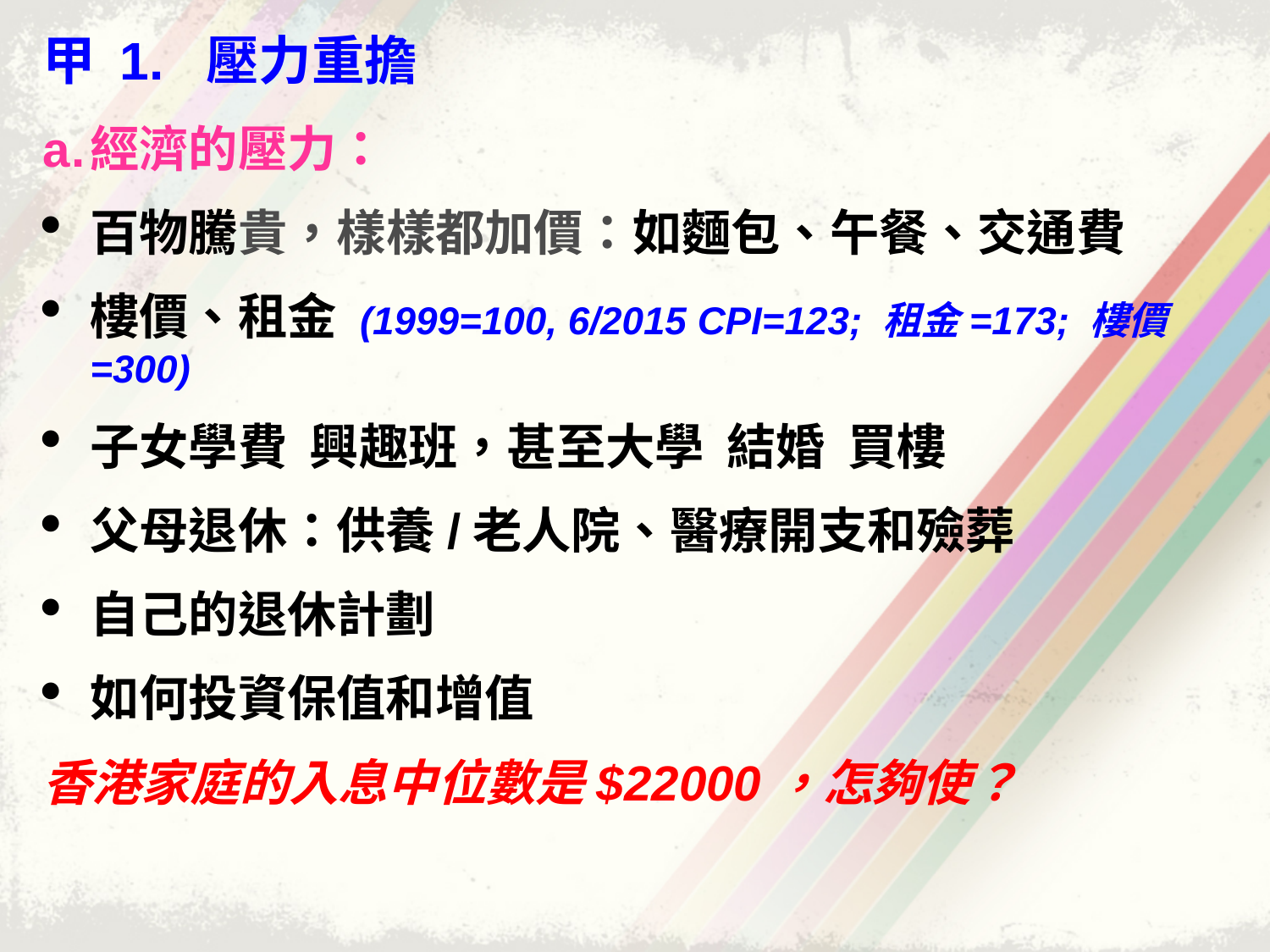

甲 1.  壓力重擔
經濟的壓力：
百物騰貴，樣樣都加價：如麵包、午餐、交通費
樓價、租金 (1999=100, 6/2015 CPI=123; 租金=173; 樓價=300)
子女學費  興趣班，甚至大學  結婚  買樓
父母退休：供養/老人院、醫療開支和殮葬
自己的退休計劃
如何投資保值和增值
香港家庭的入息中位數是$22000，怎夠使？